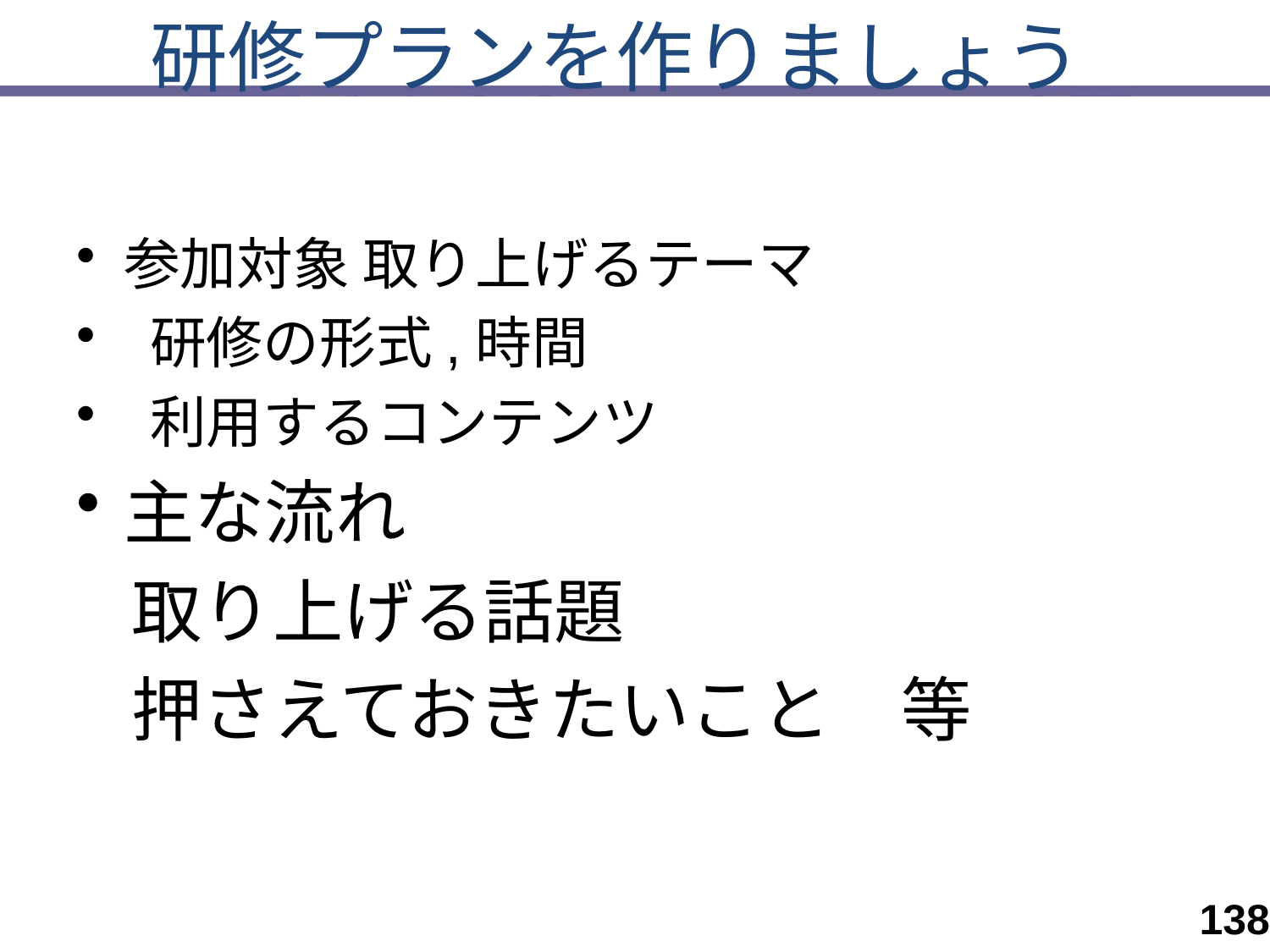

# 研修プランを作りましょう
参加対象 取り上げるテーマ
 研修の形式,時間
 利用するコンテンツ
主な流れ
取り上げる話題
押さえておきたいこと　等
138